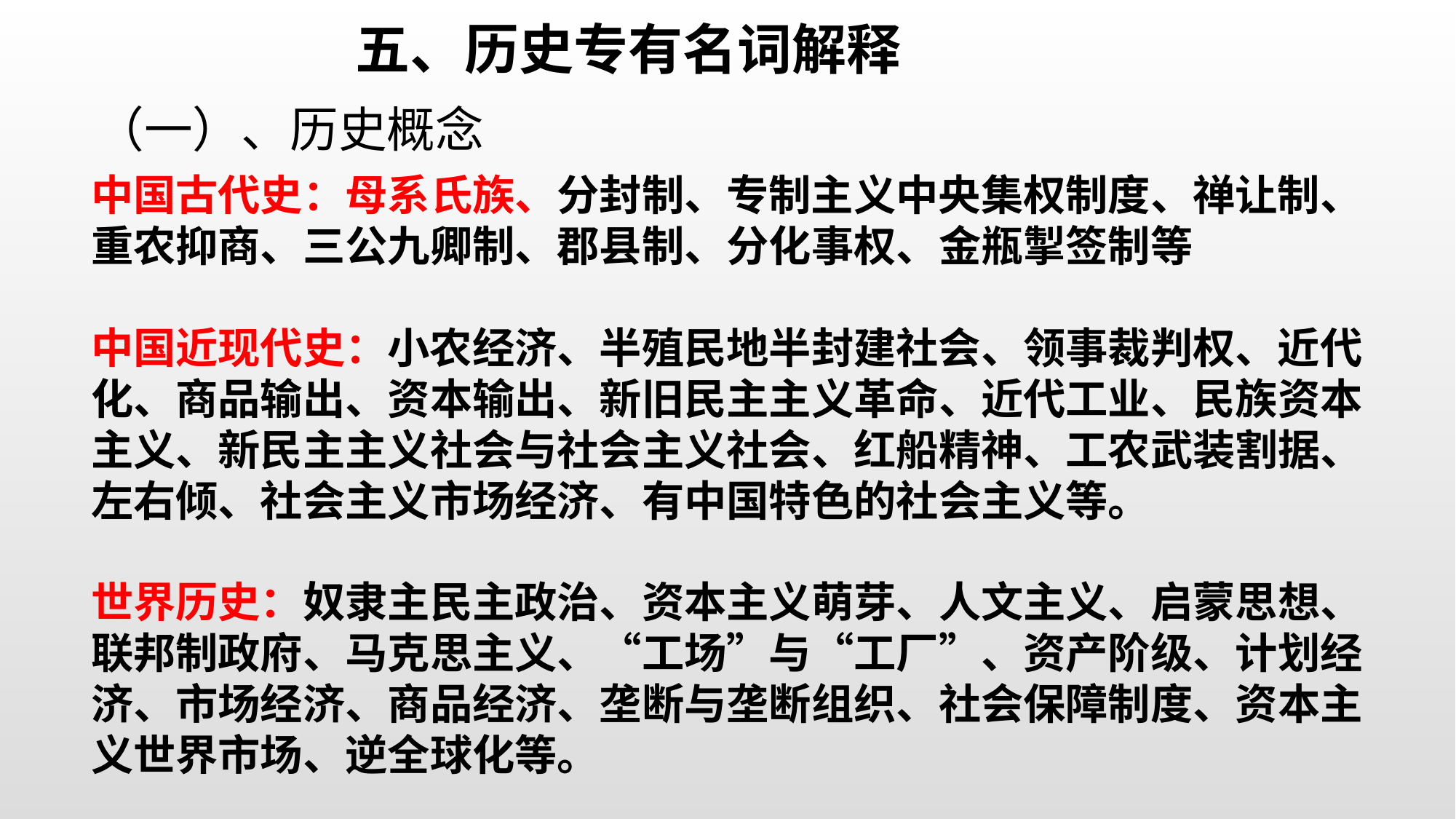

五、历史专有名词解释
（一）、历史概念

中国古代史：母系氏族、分封制、专制主义中央集权制度、禅让制、重农抑商、三公九卿制、郡县制、分化事权、金瓶掣签制等

中国近现代史：小农经济、半殖民地半封建社会、领事裁判权、近代化、商品输出、资本输出、新旧民主主义革命、近代工业、民族资本主义、新民主主义社会与社会主义社会、红船精神、工农武装割据、左右倾、社会主义市场经济、有中国特色的社会主义等。

世界历史：奴隶主民主政治、资本主义萌芽、人文主义、启蒙思想、联邦制政府、马克思主义、“工场”与“工厂”、资产阶级、计划经济、市场经济、商品经济、垄断与垄断组织、社会保障制度、资本主义世界市场、逆全球化等。